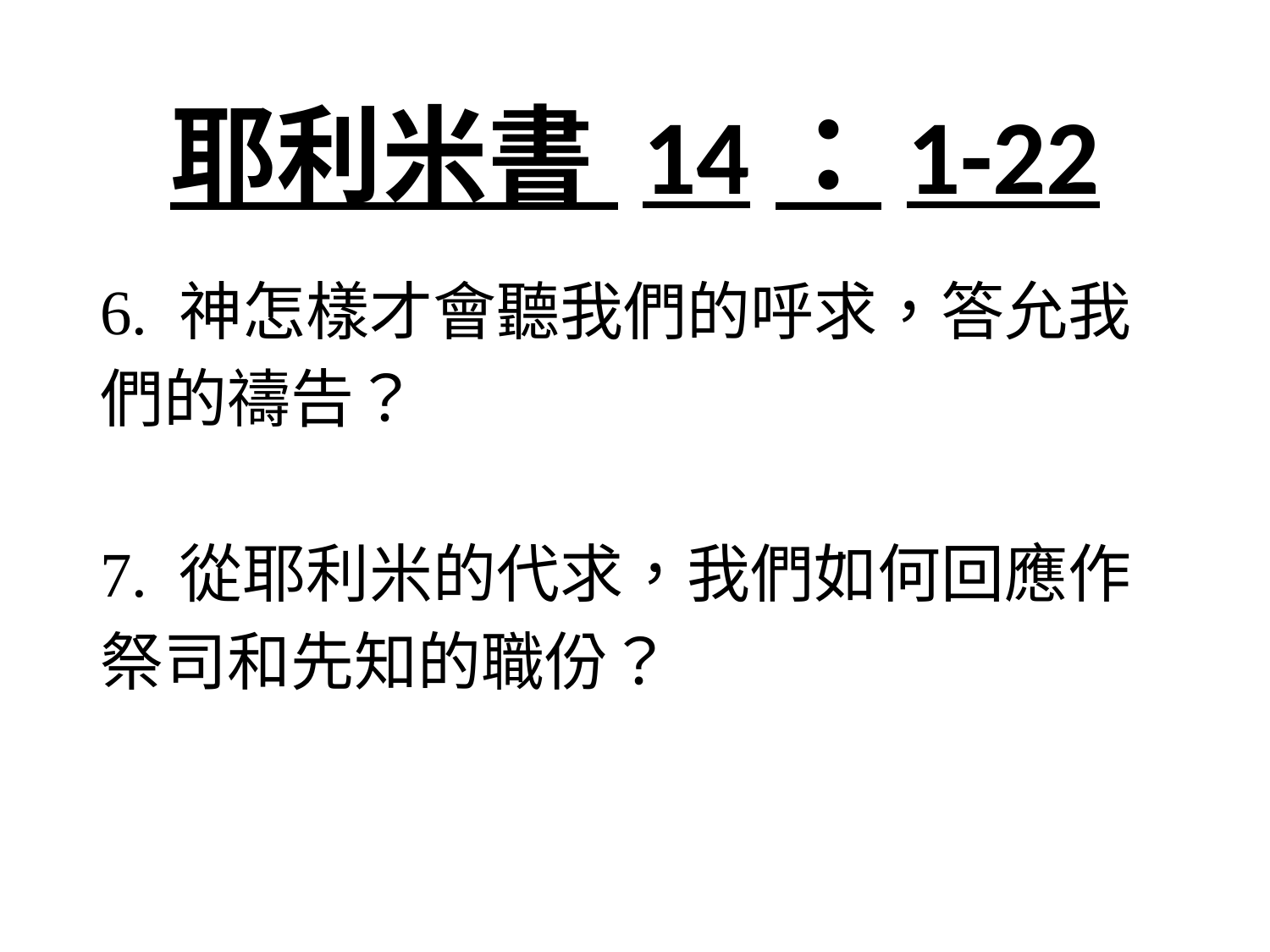

# 耶利米書 14：1-22
6. 神怎樣才會聽我們的呼求，答允我們的禱告？

7. 從耶利米的代求，我們如何回應作祭司和先知的職份？